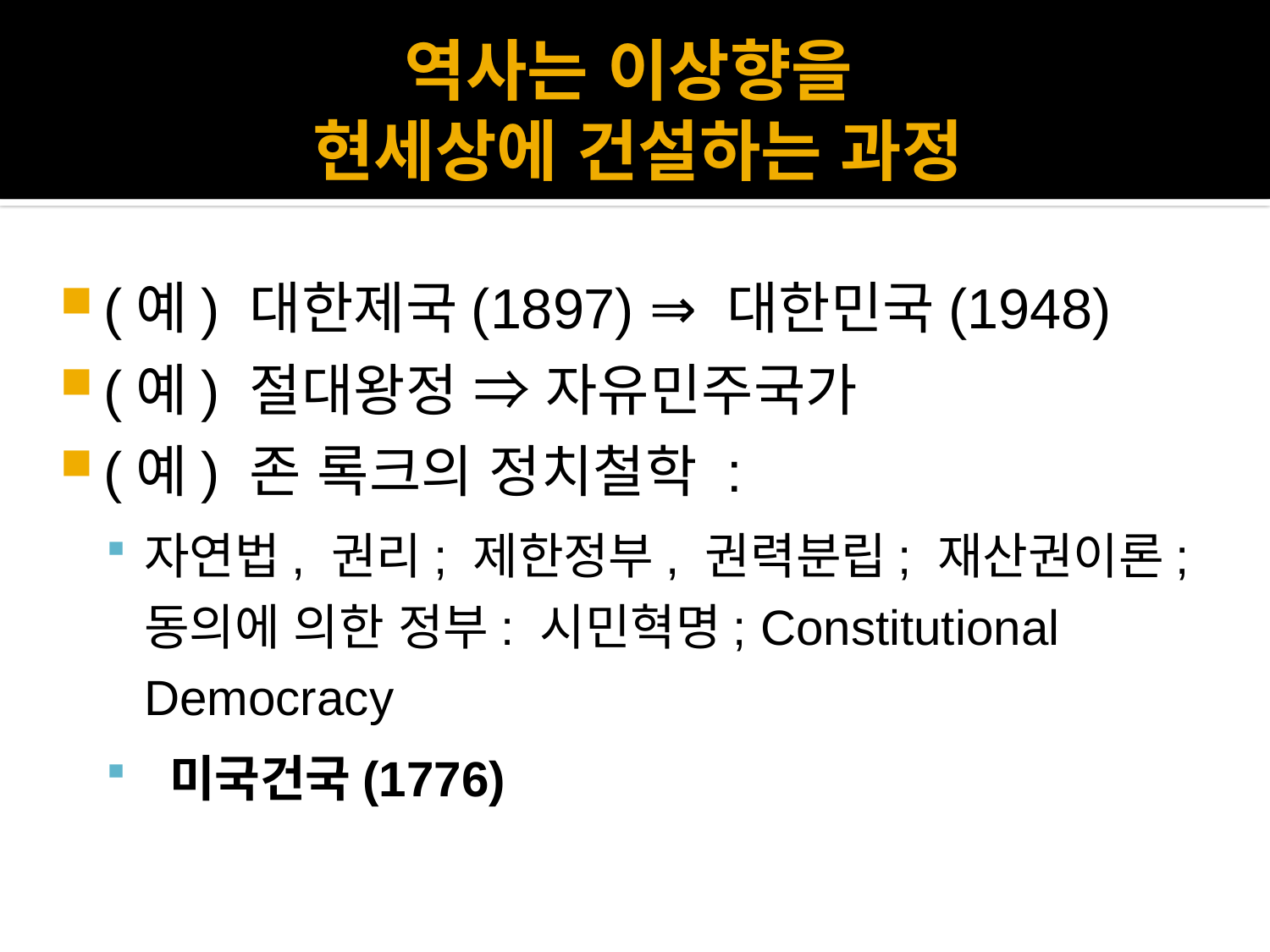

# 역사는 이상향을 현세상에 건설하는 과정
(예) 대한제국(1897) ⇒ 대한민국(1948)
(예) 절대왕정 ⇒ 자유민주국가
(예) 존 록크의 정치철학 :
자연법, 권리; 제한정부, 권력분립; 재산권이론; 동의에 의한 정부: 시민혁명; Constitutional Democracy
 미국건국(1776)